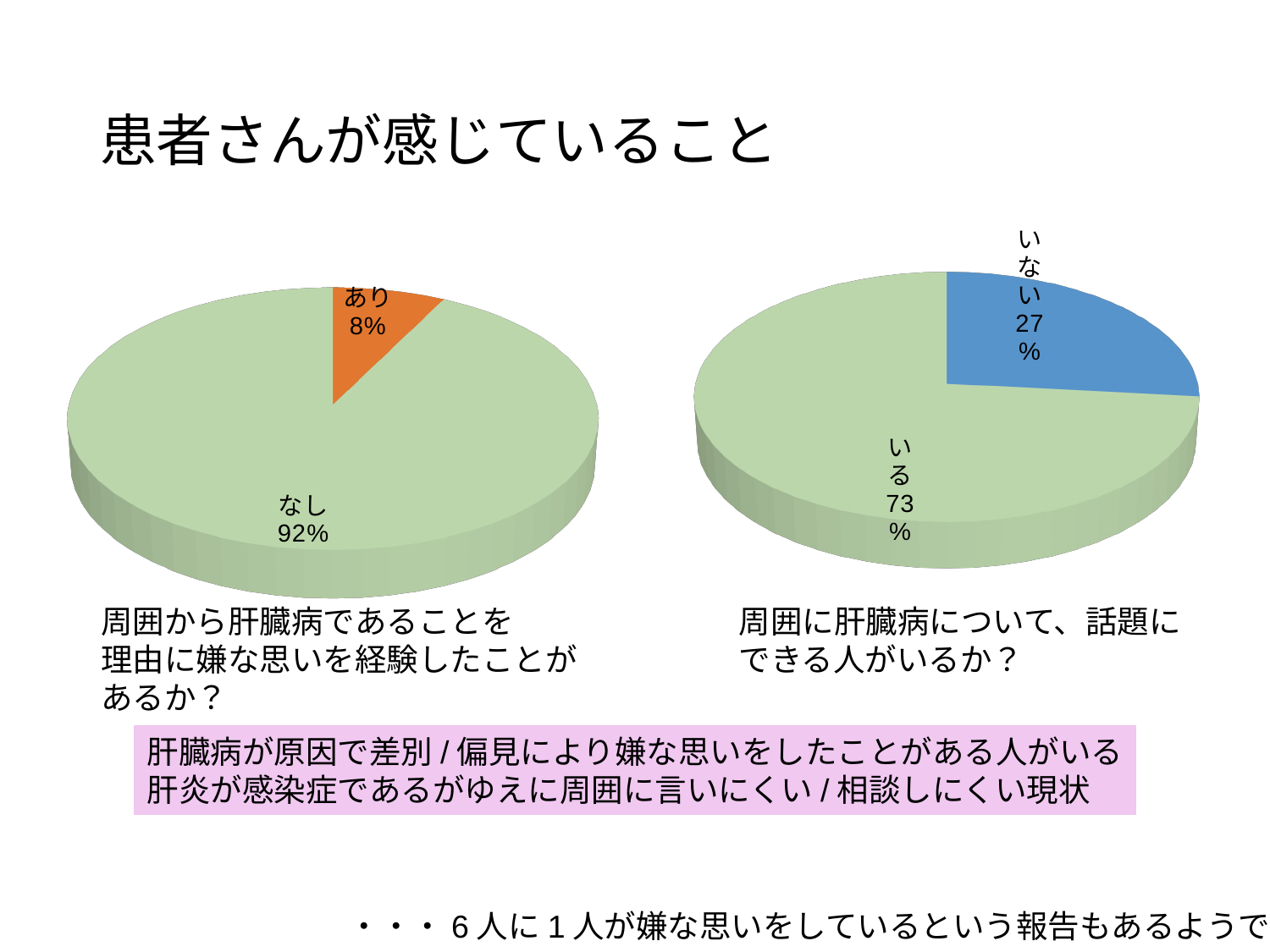

# 患者さんが感じていること

[unsupported chart]

[unsupported chart]

周囲から肝臓病であることを
理由に嫌な思いを経験したことが
あるか？
周囲に肝臓病について、話題に
できる人がいるか？
肝臓病が原因で差別/偏見により嫌な思いをしたことがある人がいる
肝炎が感染症であるがゆえに周囲に言いにくい/相談しにくい現状
・・・6人に1人が嫌な思いをしているという報告もあるようです。